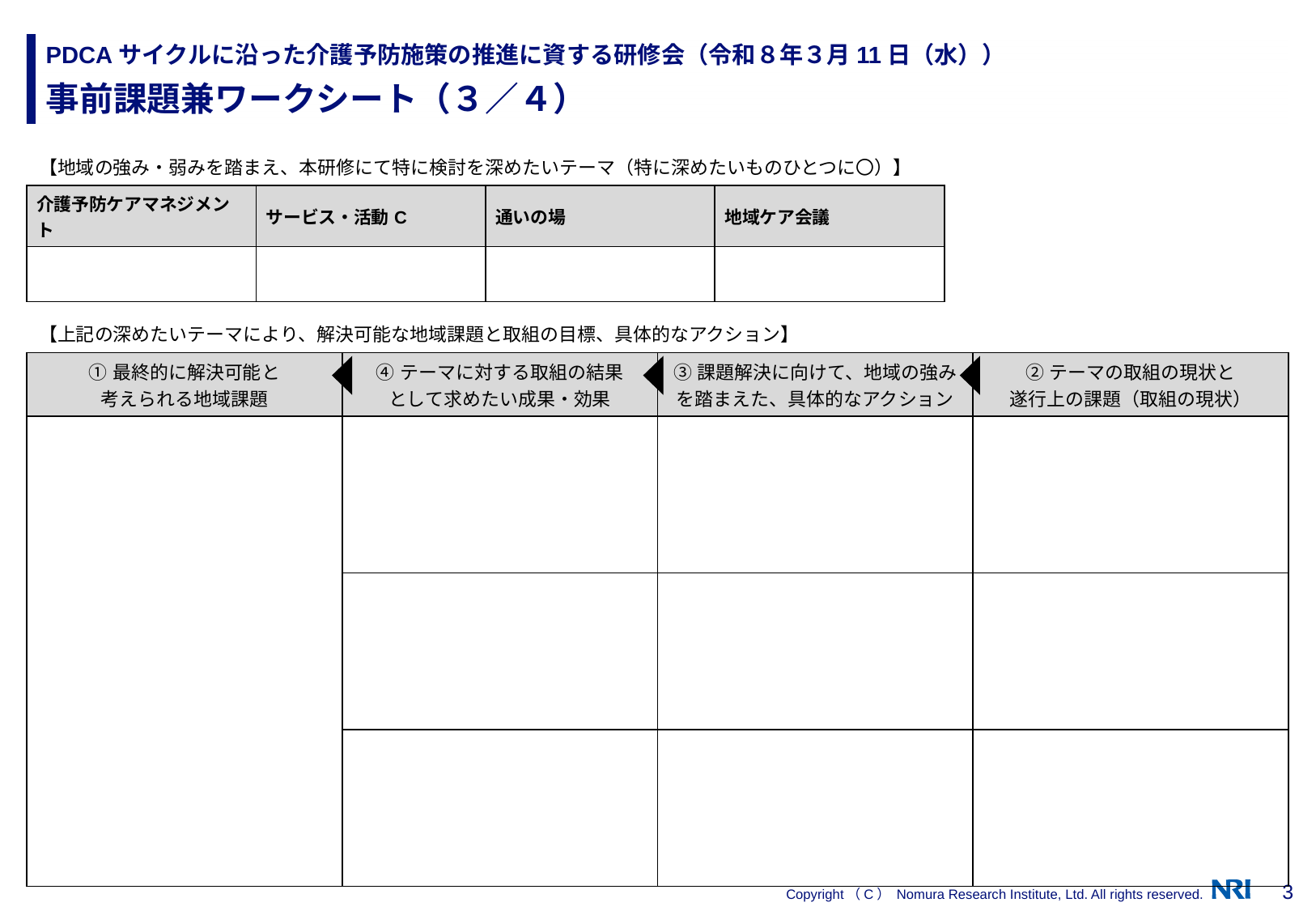

# 事前課題兼ワークシート（３／４）
PDCAサイクルに沿った介護予防施策の推進に資する研修会（令和８年３月11日（水））
| 【地域の強み・弱みを踏まえ、本研修にて特に検討を深めたいテーマ（特に深めたいものひとつに〇）】 |  |  |  |
| --- | --- | --- | --- |
| 介護予防ケアマネジメント | サービス・活動C | 通いの場 | 地域ケア会議 |
|  |  |  |  |
| 【上記の深めたいテーマにより、解決可能な地域課題と取組の目標、具体的なアクション】 |  |  |  |
| --- | --- | --- | --- |
| ①最終的に解決可能と 考えられる地域課題 | ④テーマに対する取組の結果 として求めたい成果・効果 | ③課題解決に向けて、地域の強みを踏まえた、具体的なアクション | ②テーマの取組の現状と 遂行上の課題（取組の現状） |
|  |  |  |  |
|  |  |  |  |
|  |  |  |  |